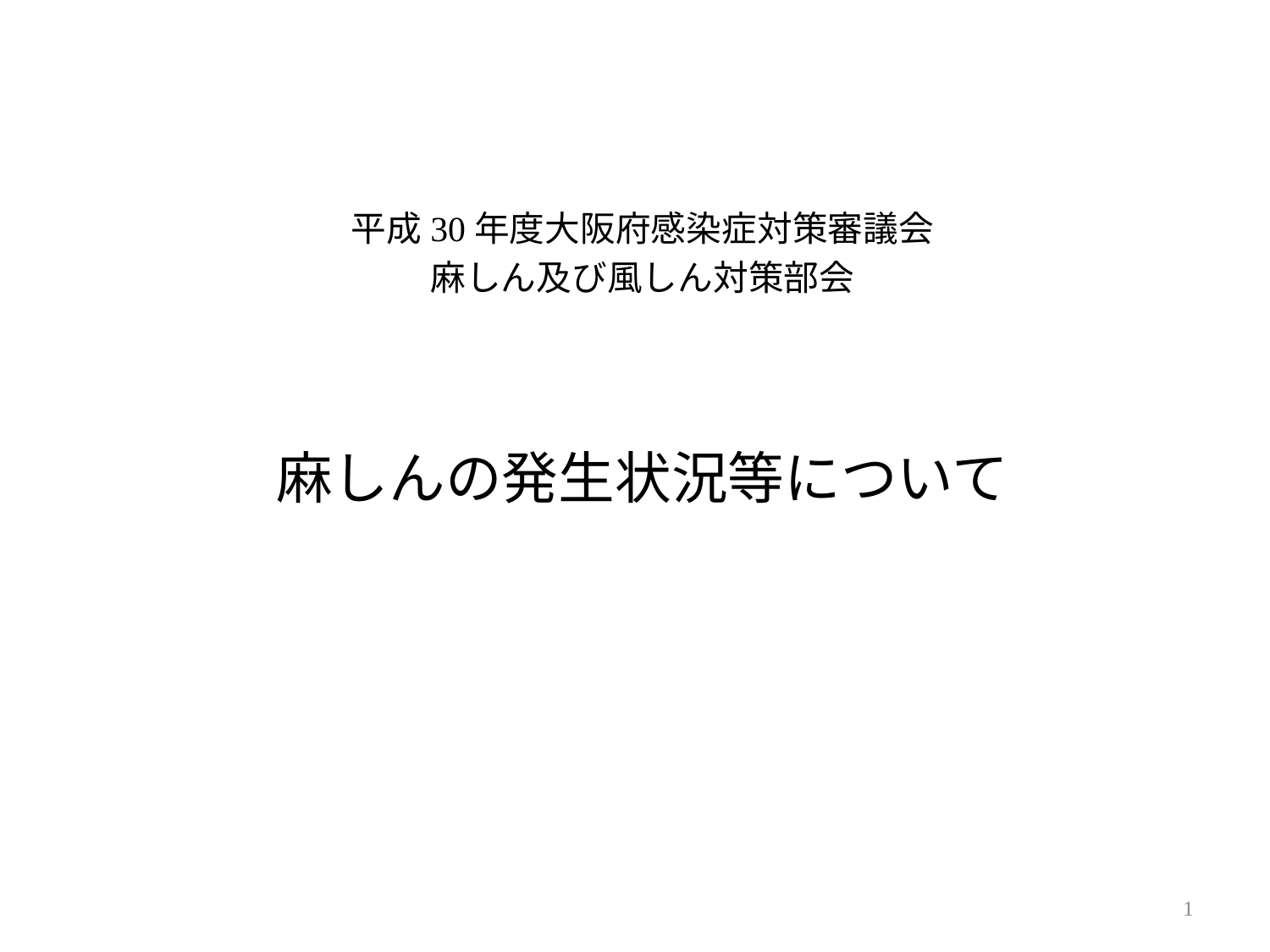

平成30年度大阪府感染症対策審議会
麻しん及び風しん対策部会

麻しんの発生状況等について
1